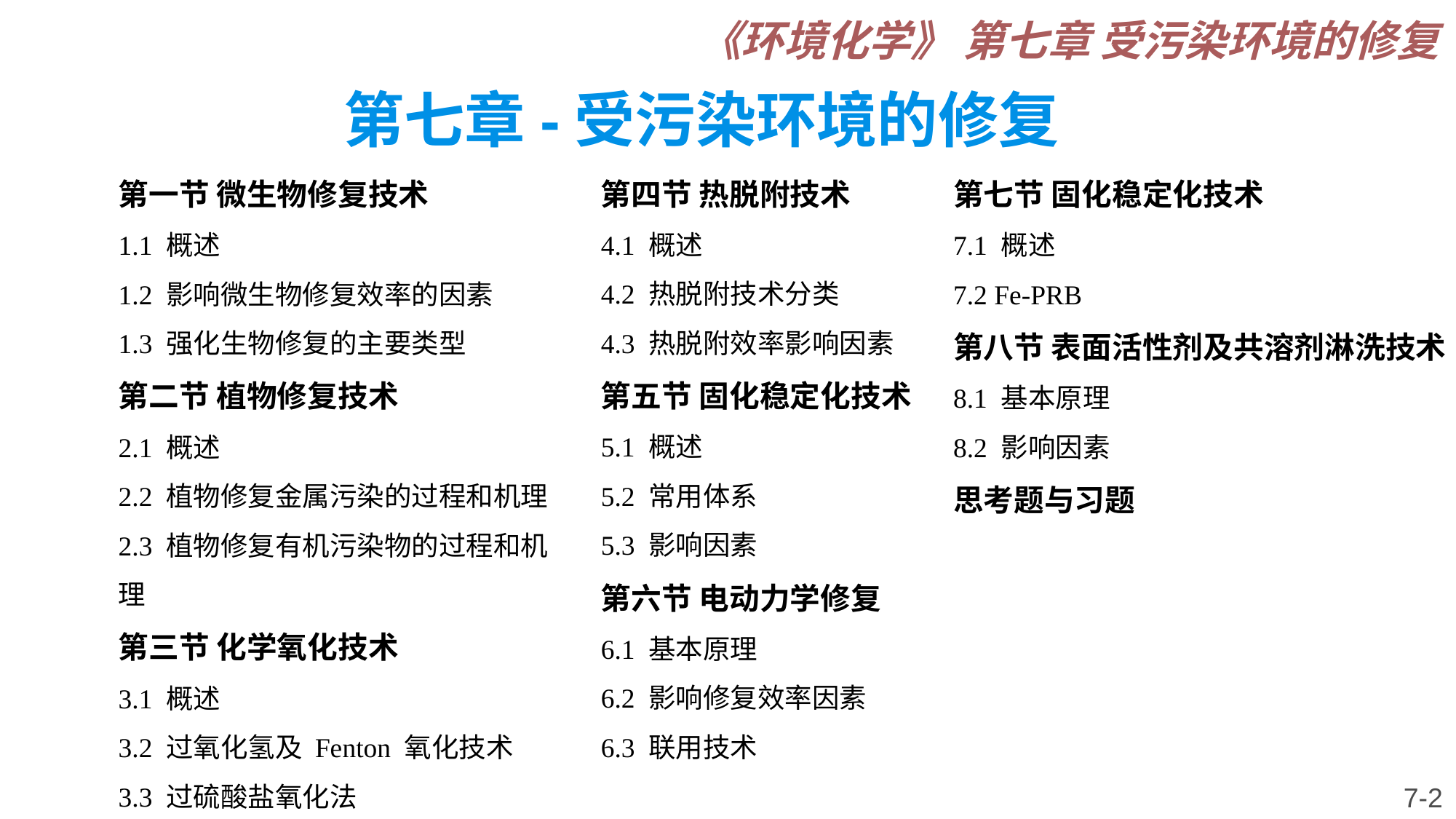

《环境化学》 第七章 受污染环境的修复
第七章-受污染环境的修复
第四节 热脱附技术
4.1 概述
4.2 热脱附技术分类
4.3 热脱附效率影响因素
第五节 固化稳定化技术
5.1 概述
5.2 常用体系
5.3 影响因素
第六节 电动力学修复
6.1 基本原理
6.2 影响修复效率因素
6.3 联用技术

第一节 微生物修复技术
1.1 概述
1.2 影响微生物修复效率的因素
1.3 强化生物修复的主要类型
第二节 植物修复技术
2.1 概述
2.2 植物修复金属污染的过程和机理
2.3 植物修复有机污染物的过程和机理
第三节 化学氧化技术
3.1 概述
3.2 过氧化氢及 Fenton 氧化技术
3.3 过硫酸盐氧化法

第七节 固化稳定化技术
7.1 概述
7.2 Fe-PRB
第八节 表面活性剂及共溶剂淋洗技术
8.1 基本原理
8.2 影响因素
思考题与习题
7-2